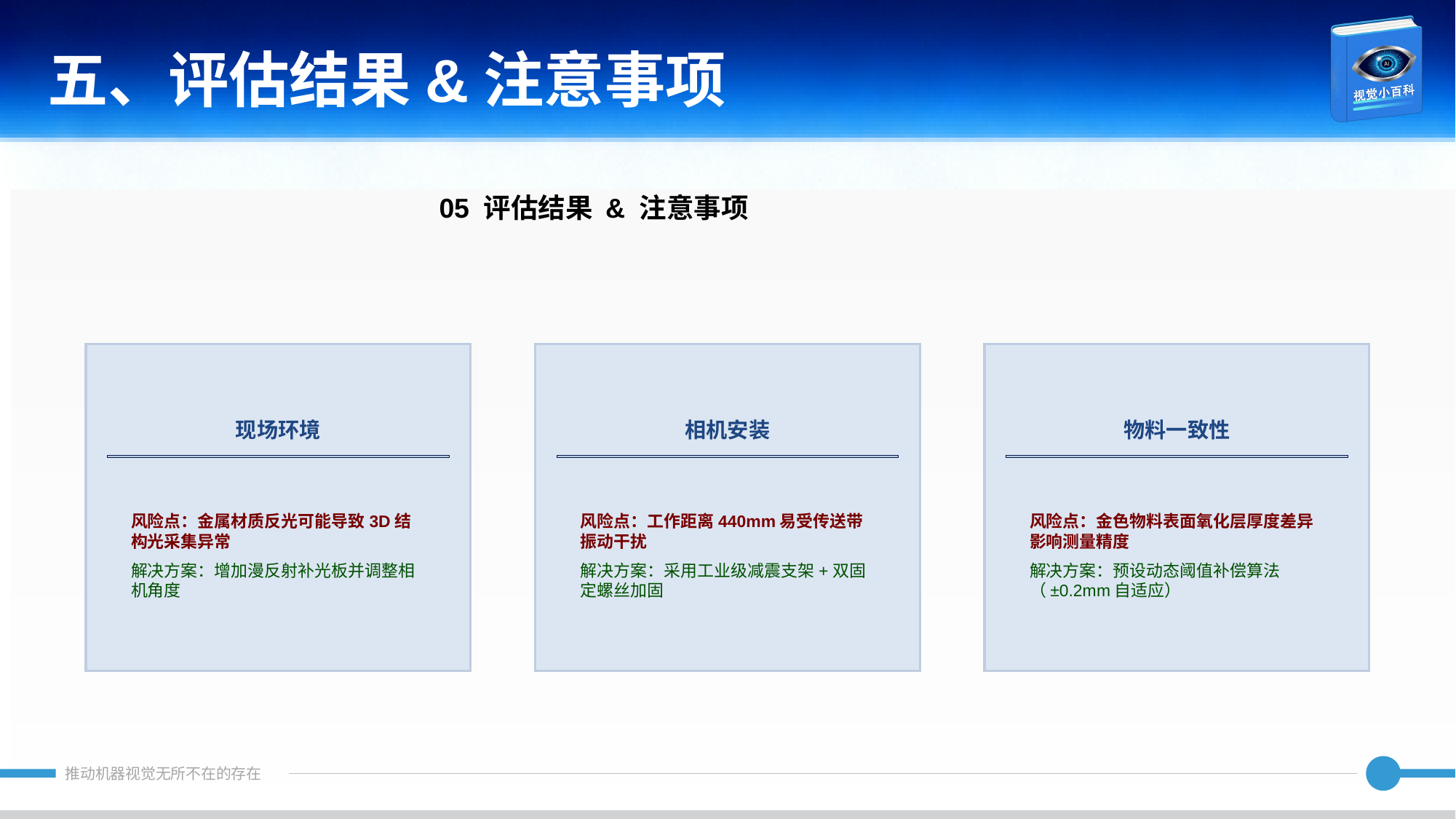

五、评估结果&注意事项

05 评估结果 & 注意事项

现场环境

相机安装

物料一致性

风险点：金属材质反光可能导致3D结构光采集异常
解决方案：增加漫反射补光板并调整相机角度

风险点：工作距离440mm易受传送带振动干扰
解决方案：采用工业级减震支架+双固定螺丝加固

风险点：金色物料表面氧化层厚度差异影响测量精度
解决方案：预设动态阈值补偿算法（±0.2mm自适应）
10